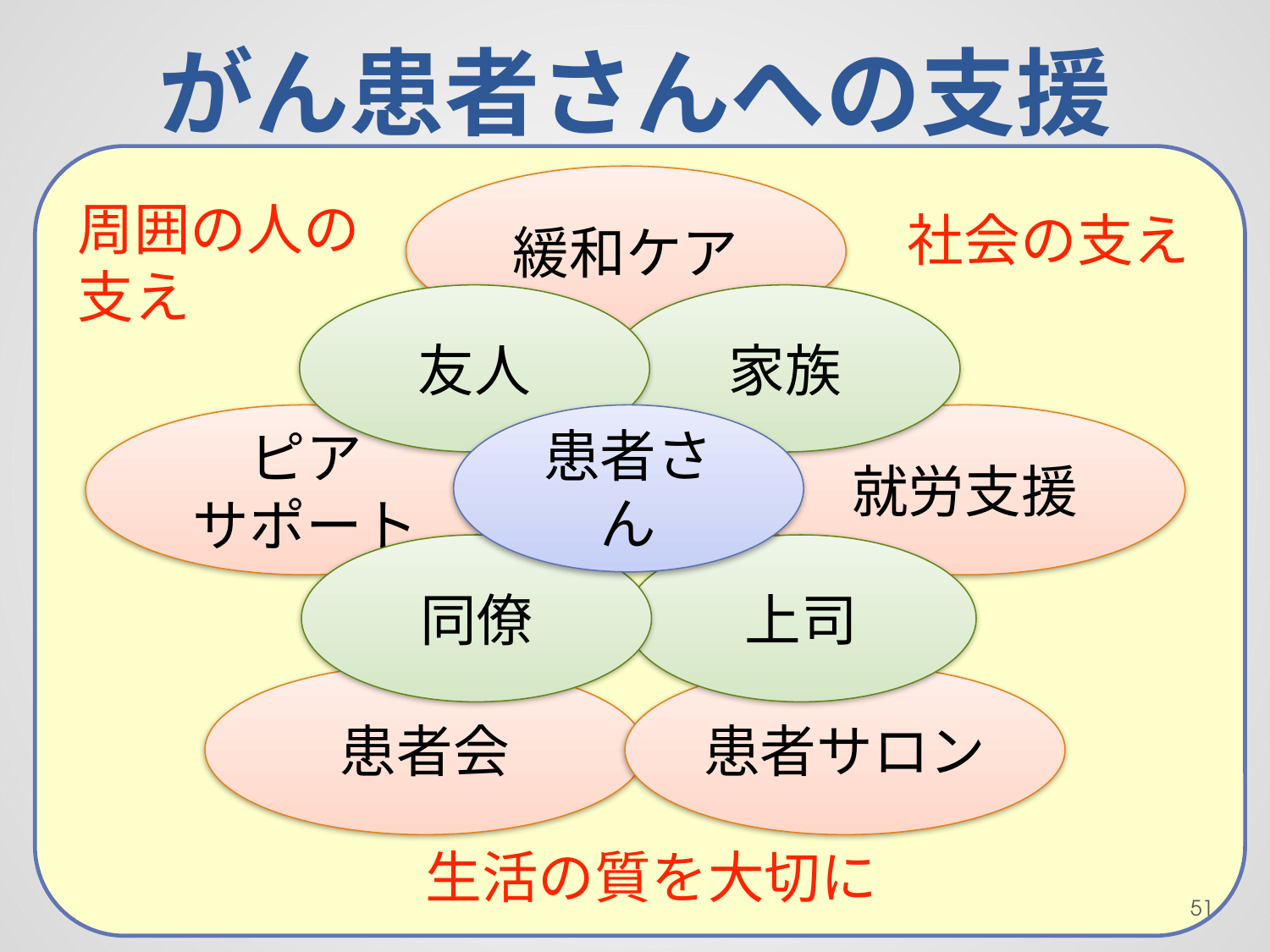

# がん患者さんへの支援

緩和ケア
周囲の人の支え
社会の支え
友人
家族
ピア
サポート
患者さん
就労支援
同僚
上司
患者会
患者サロン
生活の質を大切に
51